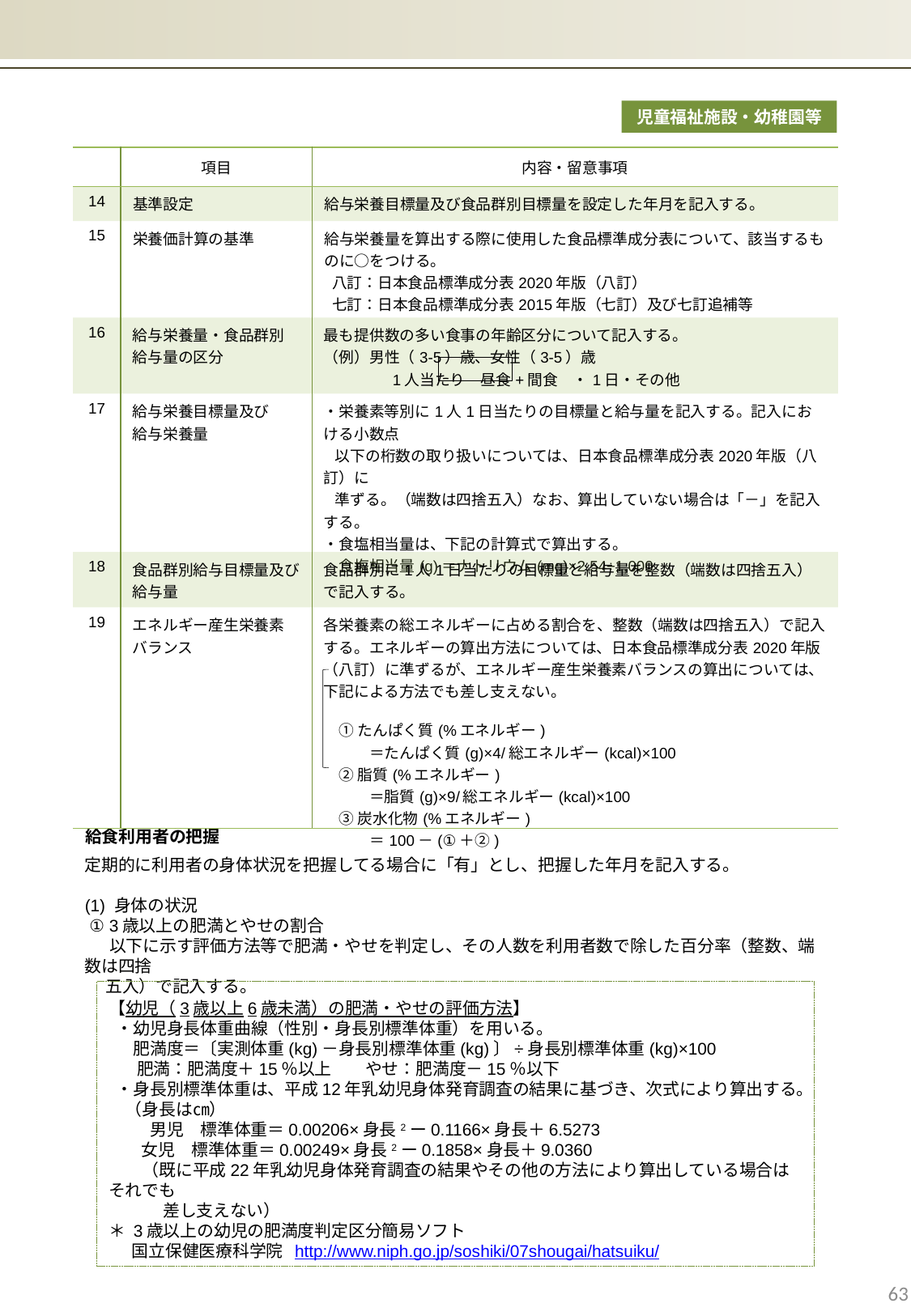

児童福祉施設・幼稚園等
|  | 項目 | 内容・留意事項 |
| --- | --- | --- |
| 14 | 基準設定 | 給与栄養目標量及び食品群別目標量を設定した年月を記入する。 |
| 15 | 栄養価計算の基準 | 給与栄養量を算出する際に使用した食品標準成分表について、該当するものに○をつける。 八訂：日本食品標準成分表2020年版（八訂） 七訂：日本食品標準成分表2015年版（七訂）及び七訂追補等 |
| 16 | 給与栄養量・食品群別 給与量の区分 | 最も提供数の多い食事の年齢区分について記入する。 （例）男性（3-5）歳、女性（3-5）歳 　　　　 1人当たり　昼食+間食　・1日・その他 |
| 17 | 給与栄養目標量及び 給与栄養量 | ・栄養素等別に1人1日当たりの目標量と給与量を記入する。記入における小数点 以下の桁数の取り扱いについては、日本食品標準成分表2020年版（八訂）に 準ずる。（端数は四捨五入）なお、算出していない場合は「－」を記入する。 ・食塩相当量は、下記の計算式で算出する。 　食塩相当量(g)＝ナトリウム(mg)×2.54÷1,000 |
| 18 | 食品群別給与目標量及び給与量 | 食品群別に1人1日当たりの目標量と給与量を整数（端数は四捨五入）で記入する。 |
| 19 | エネルギー産生栄養素 バランス | 各栄養素の総エネルギーに占める割合を、整数（端数は四捨五入）で記入する。エネルギーの算出方法については、日本食品標準成分表2020年版（八訂）に準ずるが、エネルギー産生栄養素バランスの算出については、下記による方法でも差し支えない。 　① たんぱく質(%エネルギー) 　　　＝たんぱく質(g)×4/総エネルギー(kcal)×100 　② 脂質(%エネルギー) 　　　＝脂質(g)×9/総エネルギー(kcal)×100 　③ 炭水化物(%エネルギー) 　　　＝100－(①＋②) |

給食利用者の把握
定期的に利用者の身体状況を把握してる場合に「有」とし、把握した年月を記入する。

(1) 身体の状況
 ① 3歳以上の肥満とやせの割合
 　以下に示す評価方法等で肥満・やせを判定し、その人数を利用者数で除した百分率（整数、端数は四捨
　 五入）で記入する。
【幼児（3歳以上6歳未満）の肥満・やせの評価方法】
 ・幼児身長体重曲線（性別・身長別標準体重）を用いる。
 　肥満度＝〔実測体重(kg)－身長別標準体重(kg)〕÷身長別標準体重(kg)×100
　   肥満：肥満度＋15％以上　　やせ：肥満度－15％以下
 ・身長別標準体重は、平成12年乳幼児身体発育調査の結果に基づき、次式により算出する。
　（身長は㎝）
 　　男児　標準体重＝0.00206×身長2ー0.1166×身長＋6.5273
  　 女児　標準体重＝0.00249×身長2ー0.1858×身長＋9.0360
　　（既に平成22年乳幼児身体発育調査の結果やその他の方法により算出している場合はそれでも
　　　 差し支えない）
＊ 3歳以上の幼児の肥満度判定区分簡易ソフト
     国立保健医療科学院  http://www.niph.go.jp/soshiki/07shougai/hatsuiku/
63